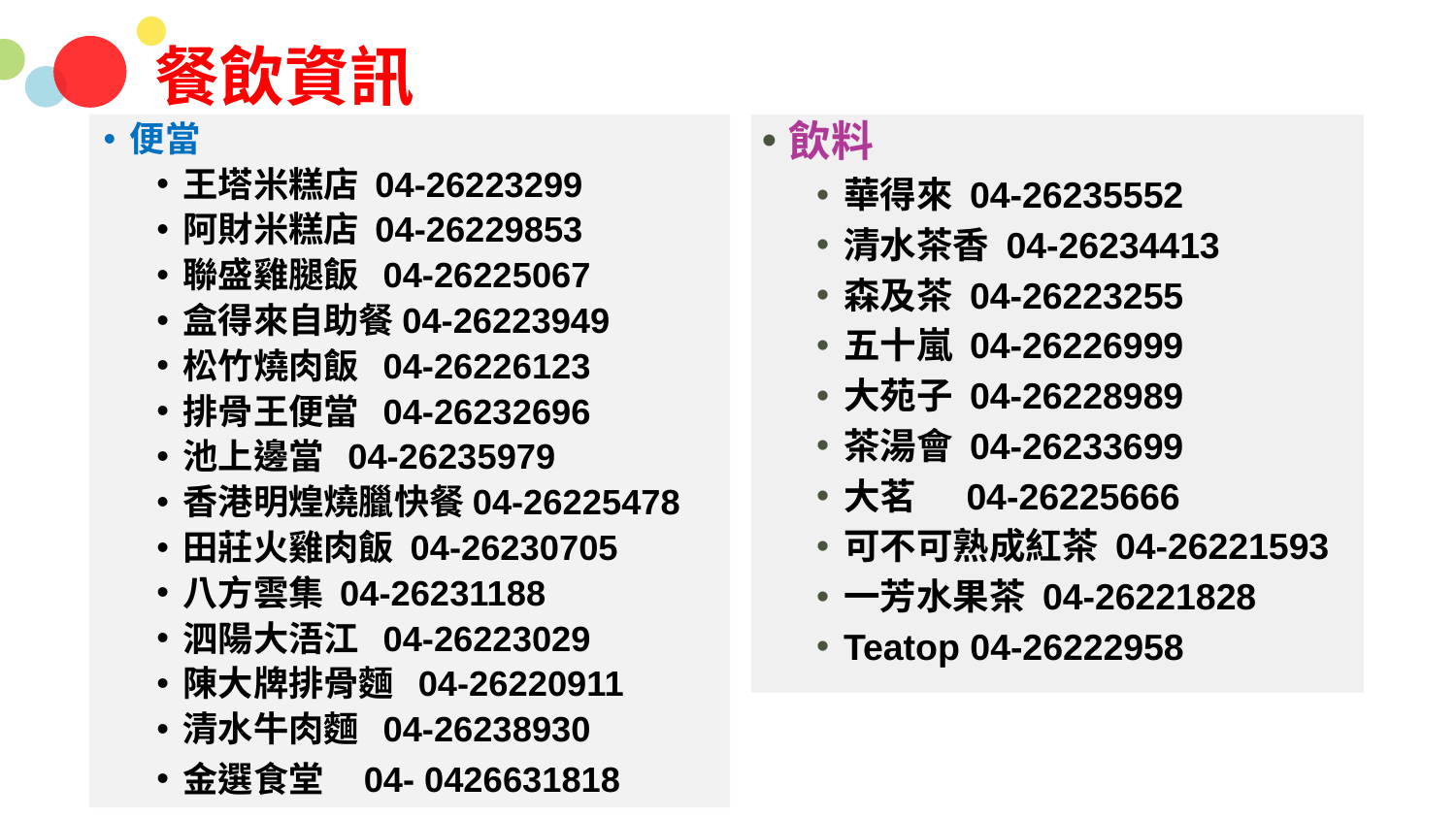

餐飲資訊

便當
王塔米糕店 04-26223299
阿財米糕店 04-26229853
聯盛雞腿飯  04-26225067
盒得來自助餐04-26223949
松竹燒肉飯  04-26226123
排骨王便當  04-26232696
池上邊當  04-26235979
香港明煌燒臘快餐04-26225478
田莊火雞肉飯 04-26230705
八方雲集 04-26231188
泗陽大浯江  04-26223029
陳大牌排骨麵  04-26220911
清水牛肉麵  04-26238930
金選食堂    04- 0426631818
飲料
華得來 04-26235552
清水茶香 04-26234413
森及茶 04-26223255
五十嵐 04-26226999
大苑子 04-26228989
茶湯會 04-26233699
大茗     04-26225666
可不可熟成紅茶 04-26221593
一芳水果茶 04-26221828
Teatop 04-26222958